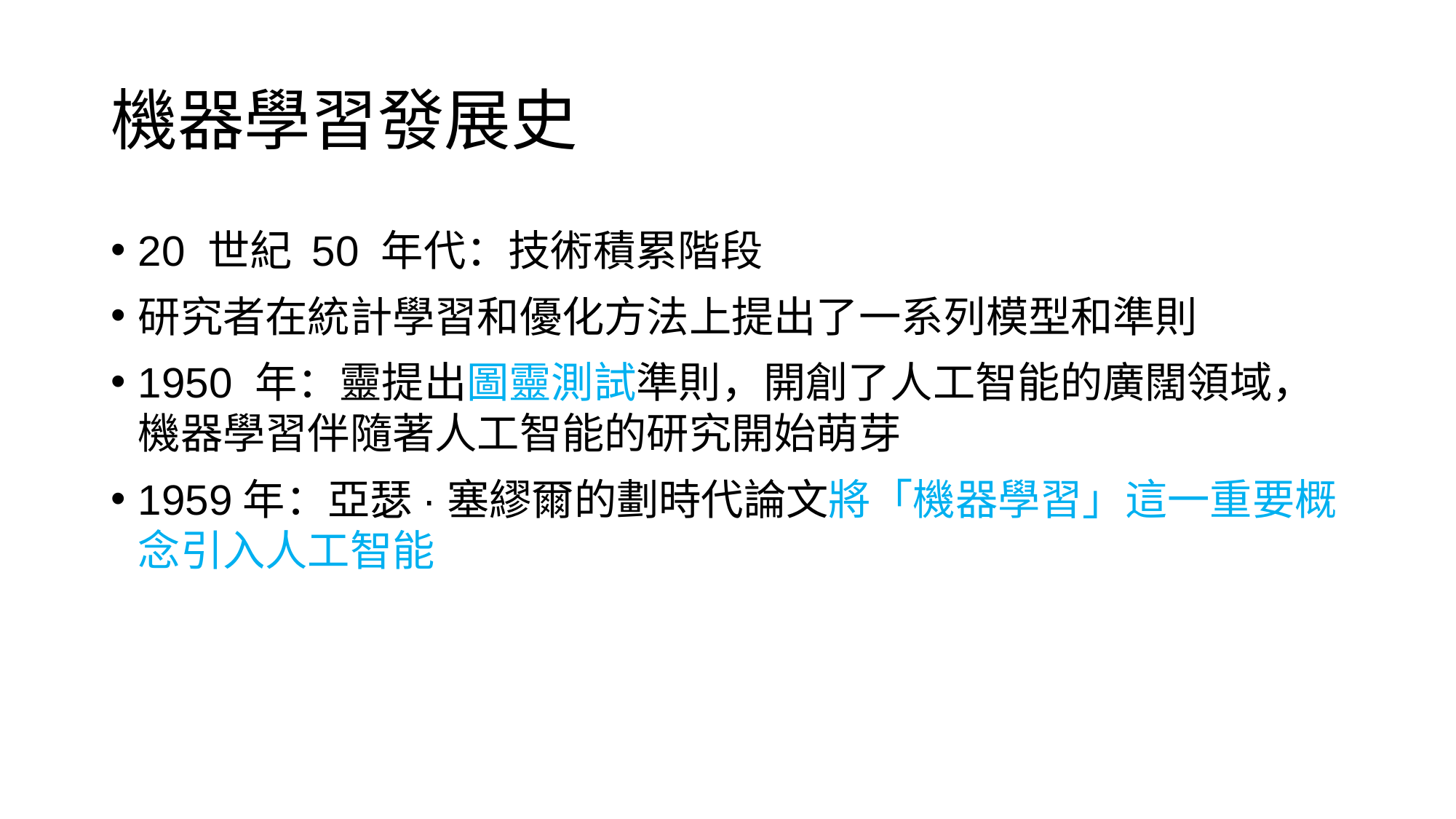

# 機器學習發展史
20 世紀 50 年代：技術積累階段
研究者在統計學習和優化方法上提出了一系列模型和準則
1950 年：靈提出圖靈測試準則，開創了人工智能的廣闊領域，機器學習伴隨著人工智能的研究開始萌芽
1959年：亞瑟·塞繆爾的劃時代論文將「機器學習」這一重要概念引入人工智能